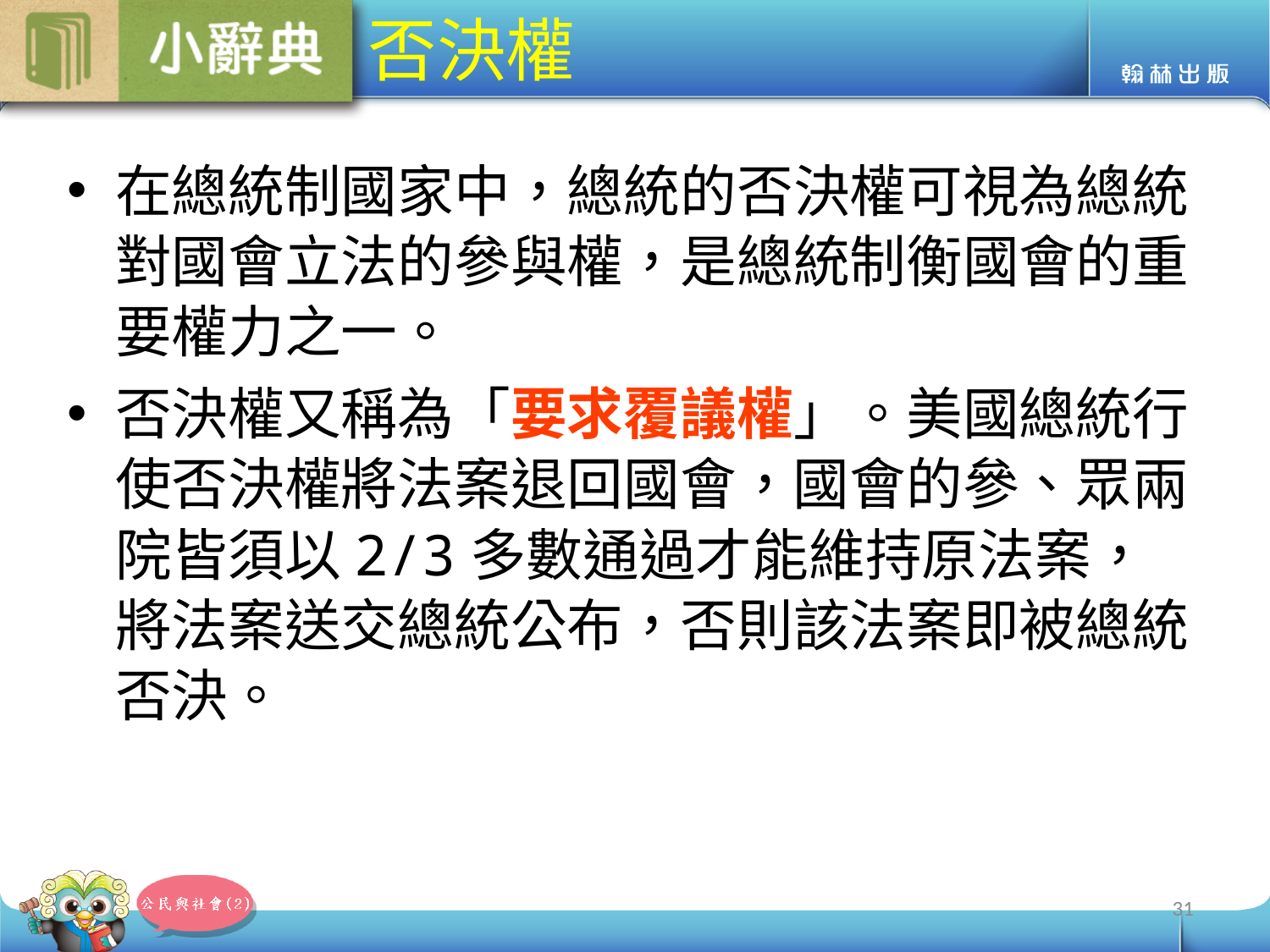

# 否決權
在總統制國家中，總統的否決權可視為總統對國會立法的參與權，是總統制衡國會的重要權力之一。
否決權又稱為「要求覆議權」。美國總統行使否決權將法案退回國會，國會的參、眾兩院皆須以2/3多數通過才能維持原法案，將法案送交總統公布，否則該法案即被總統否決。
31